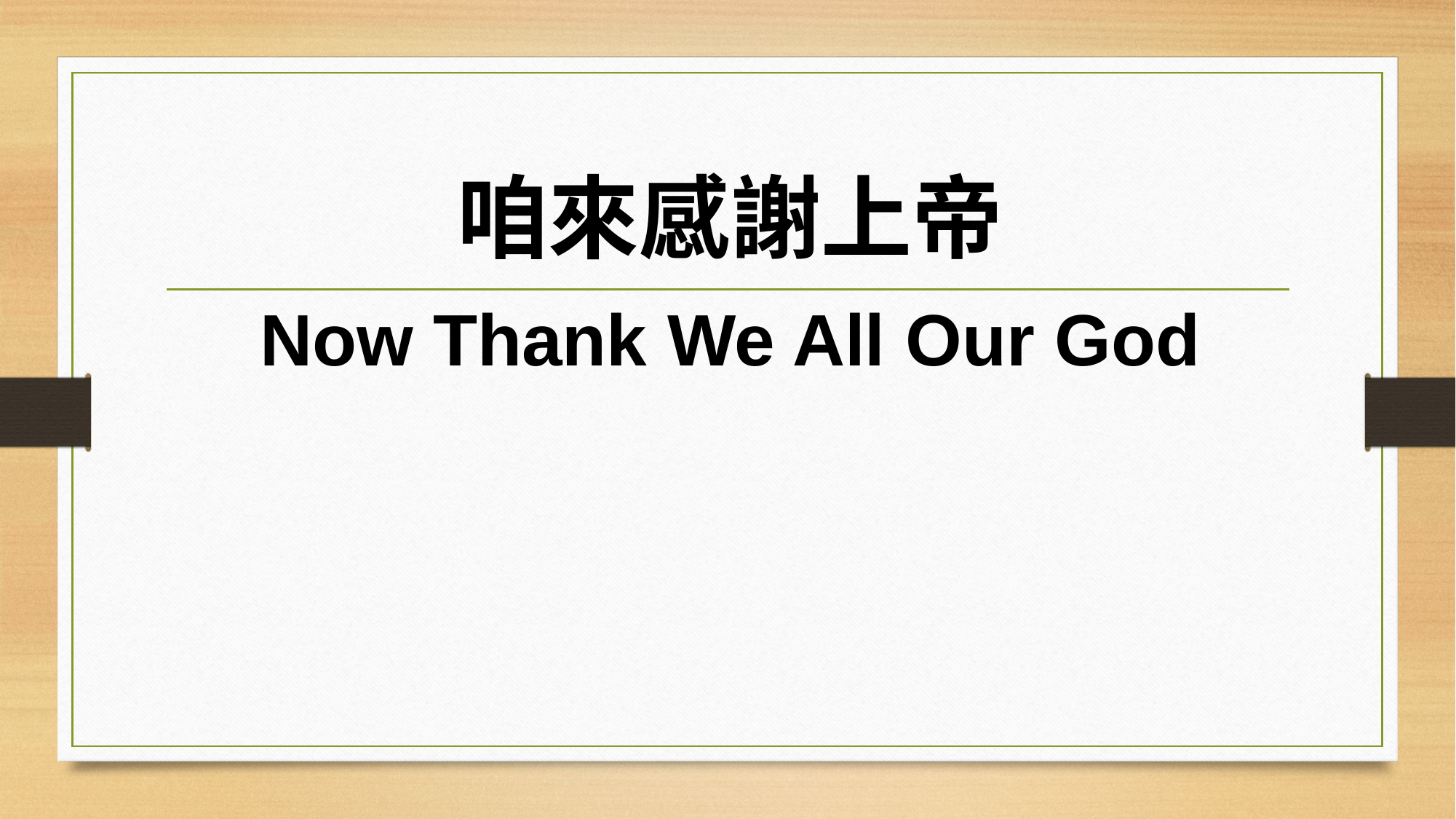

咱來感謝上帝
Now Thank We All Our God